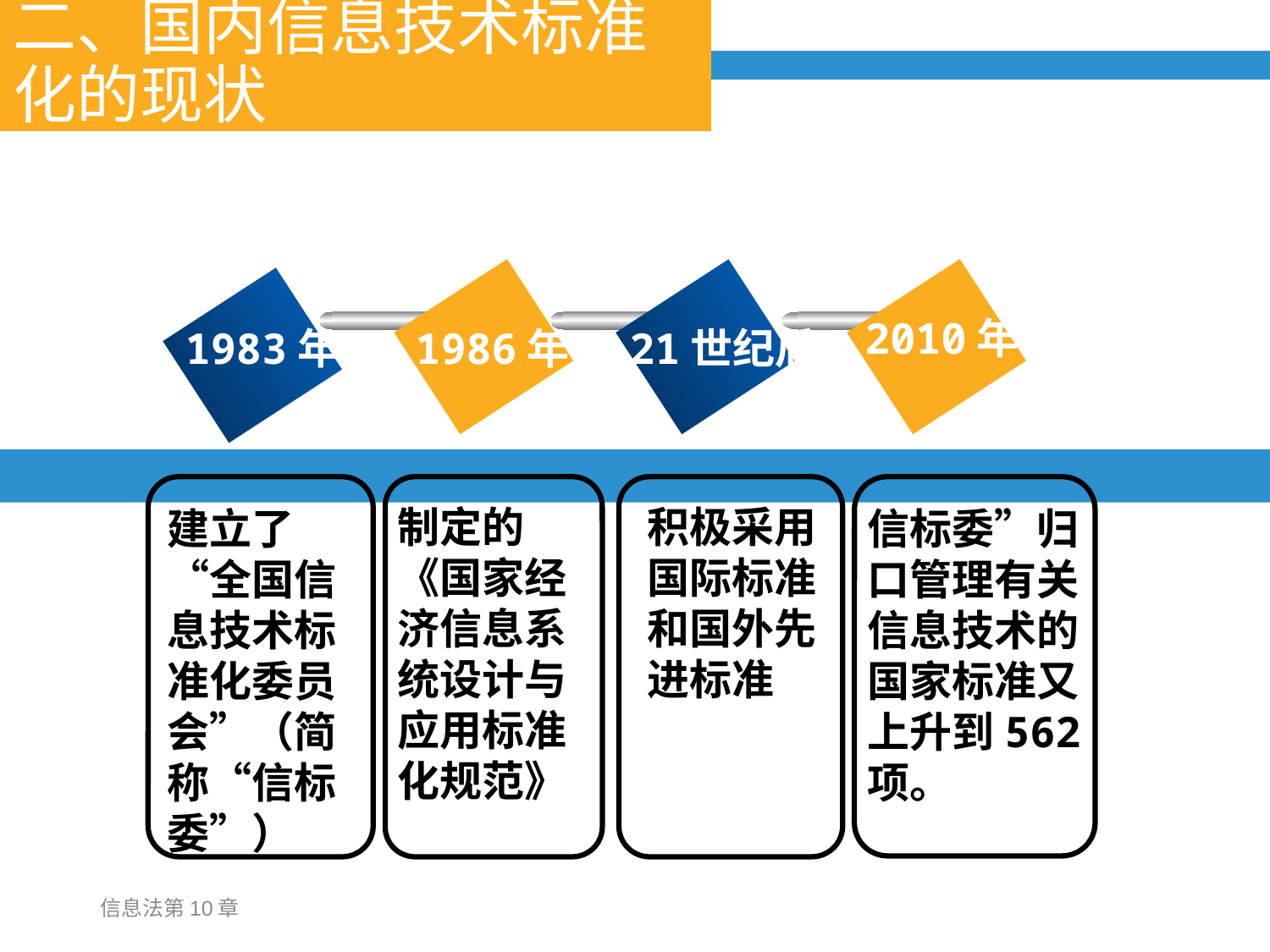

# 二、国内信息技术标准化的现状

2010年
1983年
1986年
21世纪后

制定的《国家经济信息系统设计与应用标准化规范》
积极采用国际标准和国外先进标准
建立了“全国信息技术标准化委员会”（简称“信标委”）
信标委”归口管理有关信息技术的国家标准又上升到562项。
信息法第10章